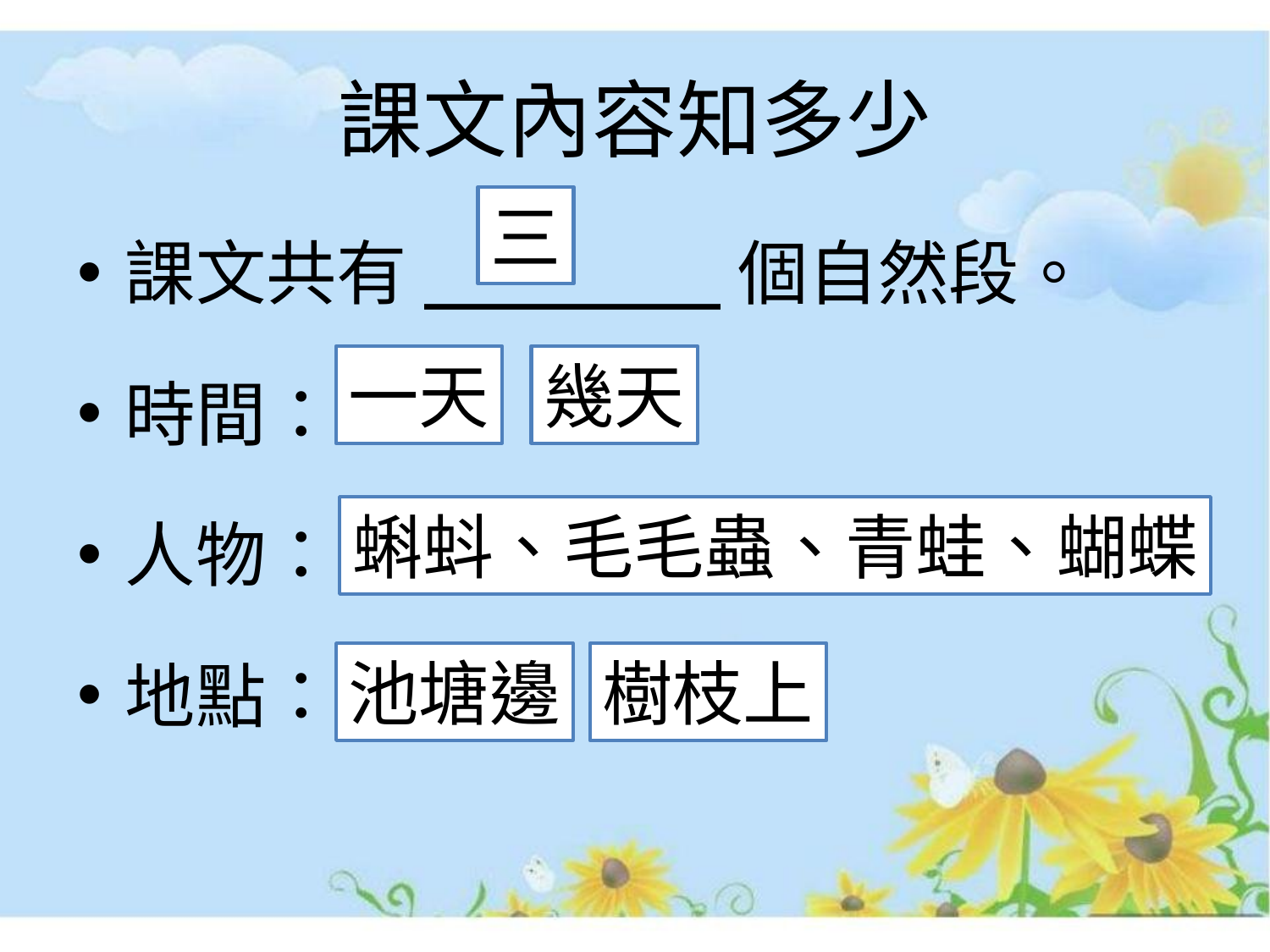

# 課文內容知多少
課文共有_______個自然段。
時間：
人物：
地點：

三
一天
幾天
蝌蚪、毛毛蟲、青蛙、蝴蝶
池塘邊
樹枝上